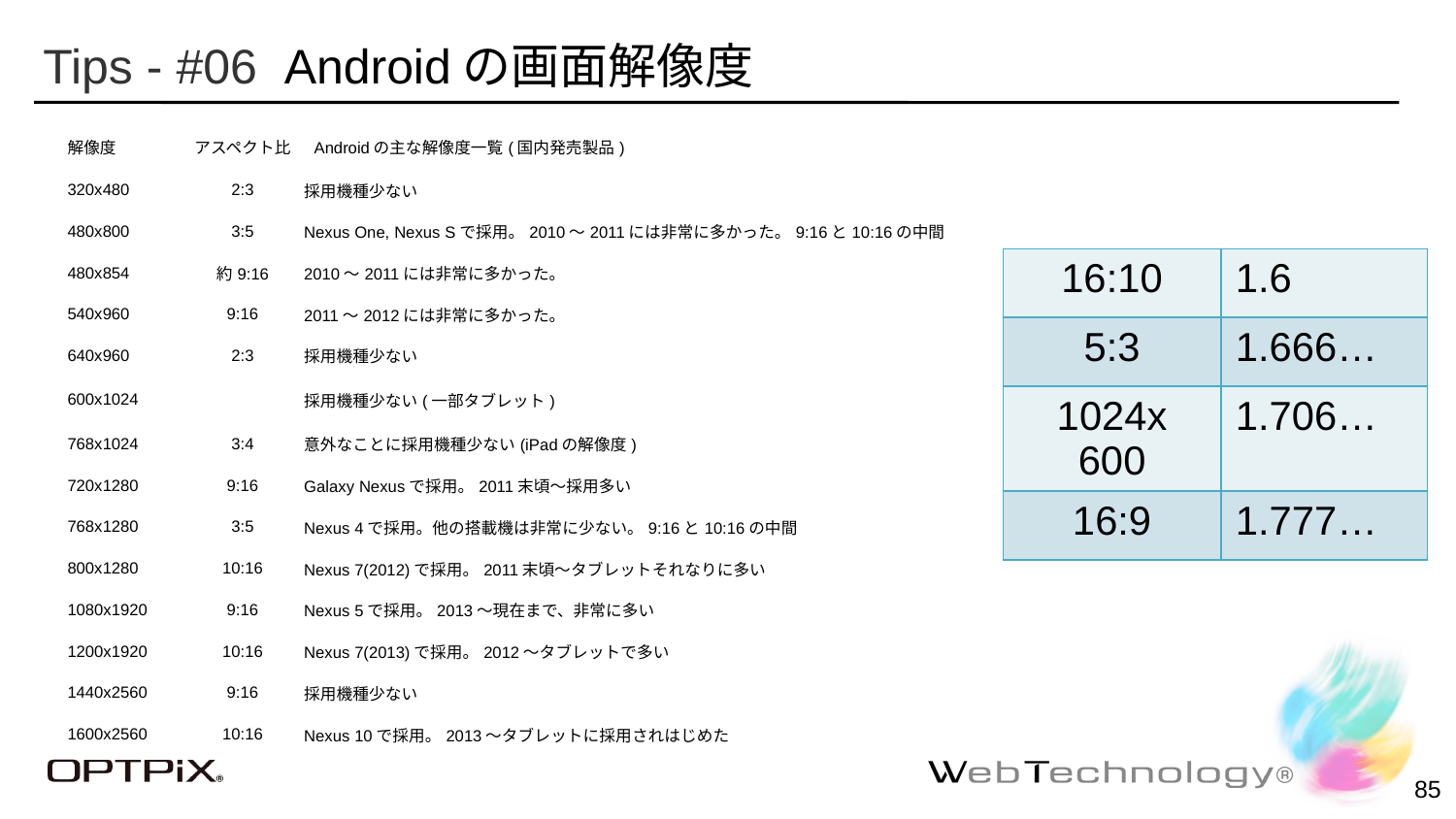

Tips - #06  Androidの画面解像度
| 解像度 | アスペクト比 | Androidの主な解像度一覧(国内発売製品) |
| --- | --- | --- |
| 320x480 | 2:3 | 採用機種少ない |
| 480x800 | 3:5 | Nexus One, Nexus Sで採用。2010～2011には非常に多かった。9:16と10:16の中間 |
| 480x854 | 約9:16 | 2010～2011には非常に多かった。 |
| 540x960 | 9:16 | 2011～2012には非常に多かった。 |
| 640x960 | 2:3 | 採用機種少ない |
| 600x1024 |  | 採用機種少ない(一部タブレット) |
| 768x1024 | 3:4 | 意外なことに採用機種少ない(iPadの解像度) |
| 720x1280 | 9:16 | Galaxy Nexusで採用。2011末頃～採用多い |
| 768x1280 | 3:5 | Nexus 4で採用。他の搭載機は非常に少ない。9:16と10:16の中間 |
| 800x1280 | 10:16 | Nexus 7(2012)で採用。2011末頃～タブレットそれなりに多い |
| 1080x1920 | 9:16 | Nexus 5で採用。2013～現在まで、非常に多い |
| 1200x1920 | 10:16 | Nexus 7(2013)で採用。2012～タブレットで多い |
| 1440x2560 | 9:16 | 採用機種少ない |
| 1600x2560 | 10:16 | Nexus 10で採用。2013～タブレットに採用されはじめた |
| 16:10 | 1.6 |
| --- | --- |
| 5:3 | 1.666… |
| 1024x 600 | 1.706… |
| 16:9 | 1.777… |
85